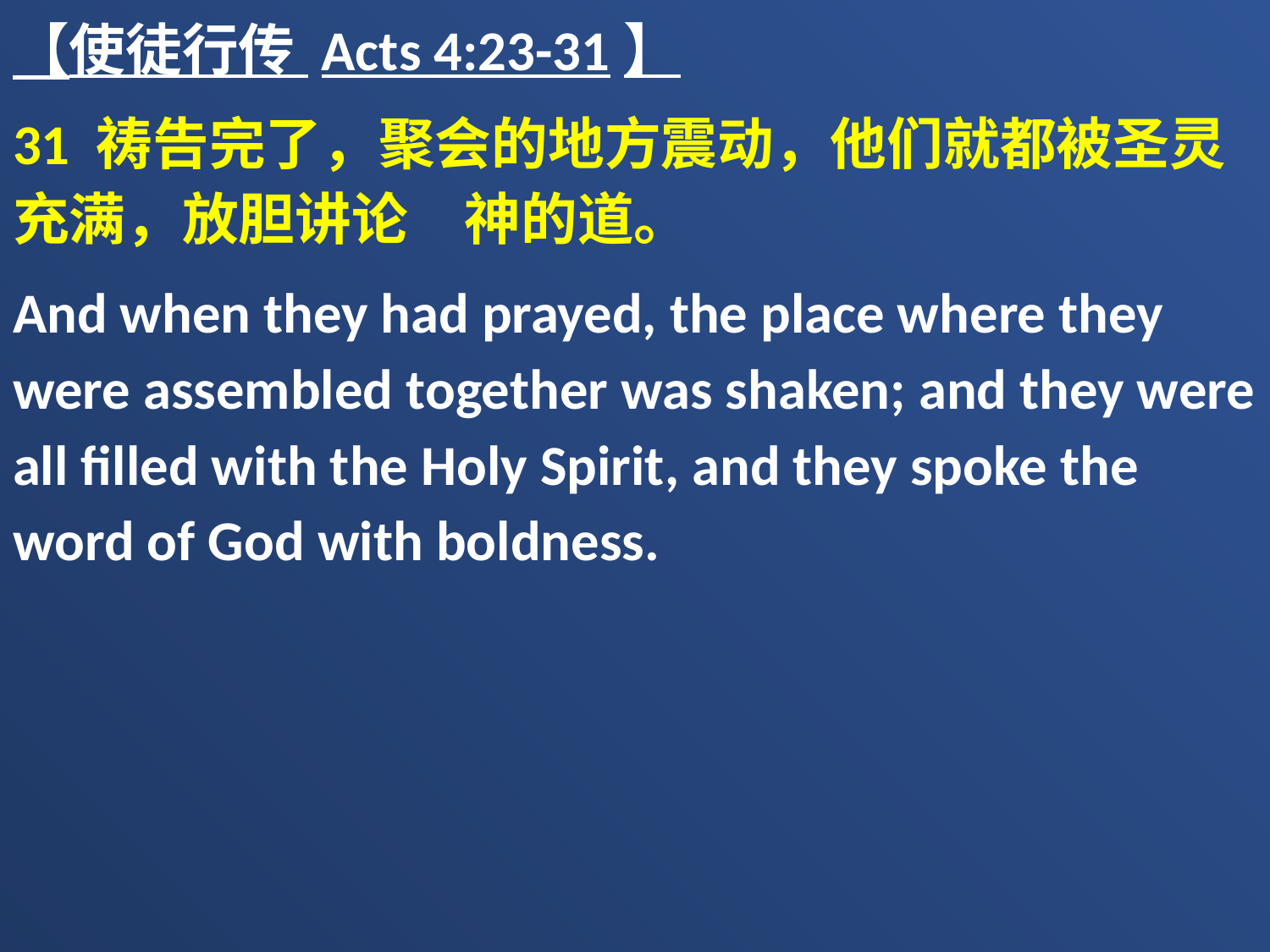

【使徒行传 Acts 4:23-31】
31 祷告完了，聚会的地方震动，他们就都被圣灵充满，放胆讲论　神的道。
And when they had prayed, the place where they were assembled together was shaken; and they were all filled with the Holy Spirit, and they spoke the word of God with boldness.